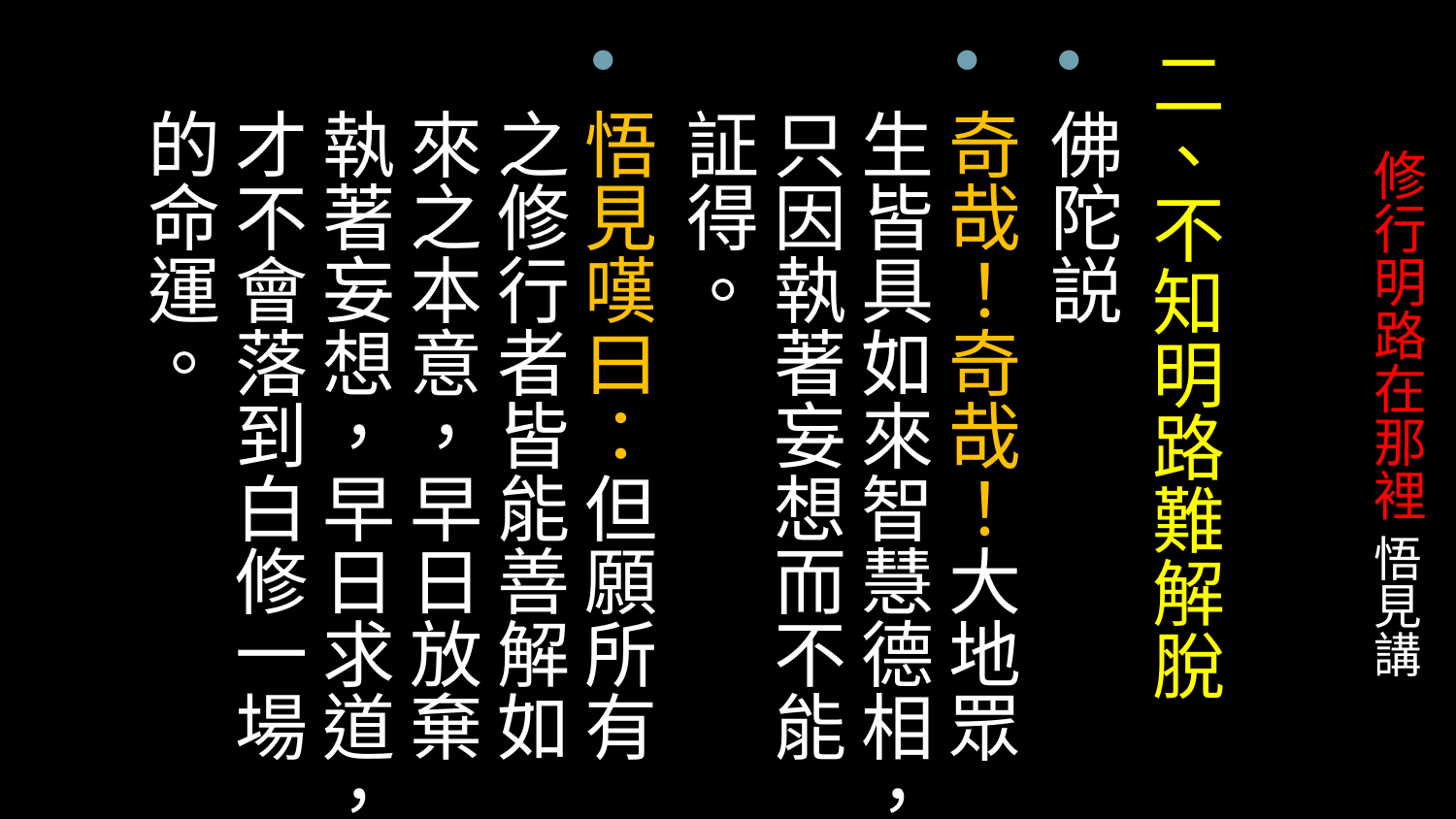

二、不知明路難解脫
佛陀説
奇哉！奇哉！大地眾生皆具如來智慧德相，只因執著妄想而不能証得。
悟見嘆曰：但願所有之修行者皆能善解如來之本意，早日放棄執著妄想，早日求道，才不會落到白修一場的命運。

# 修行明路在那裡 悟見講